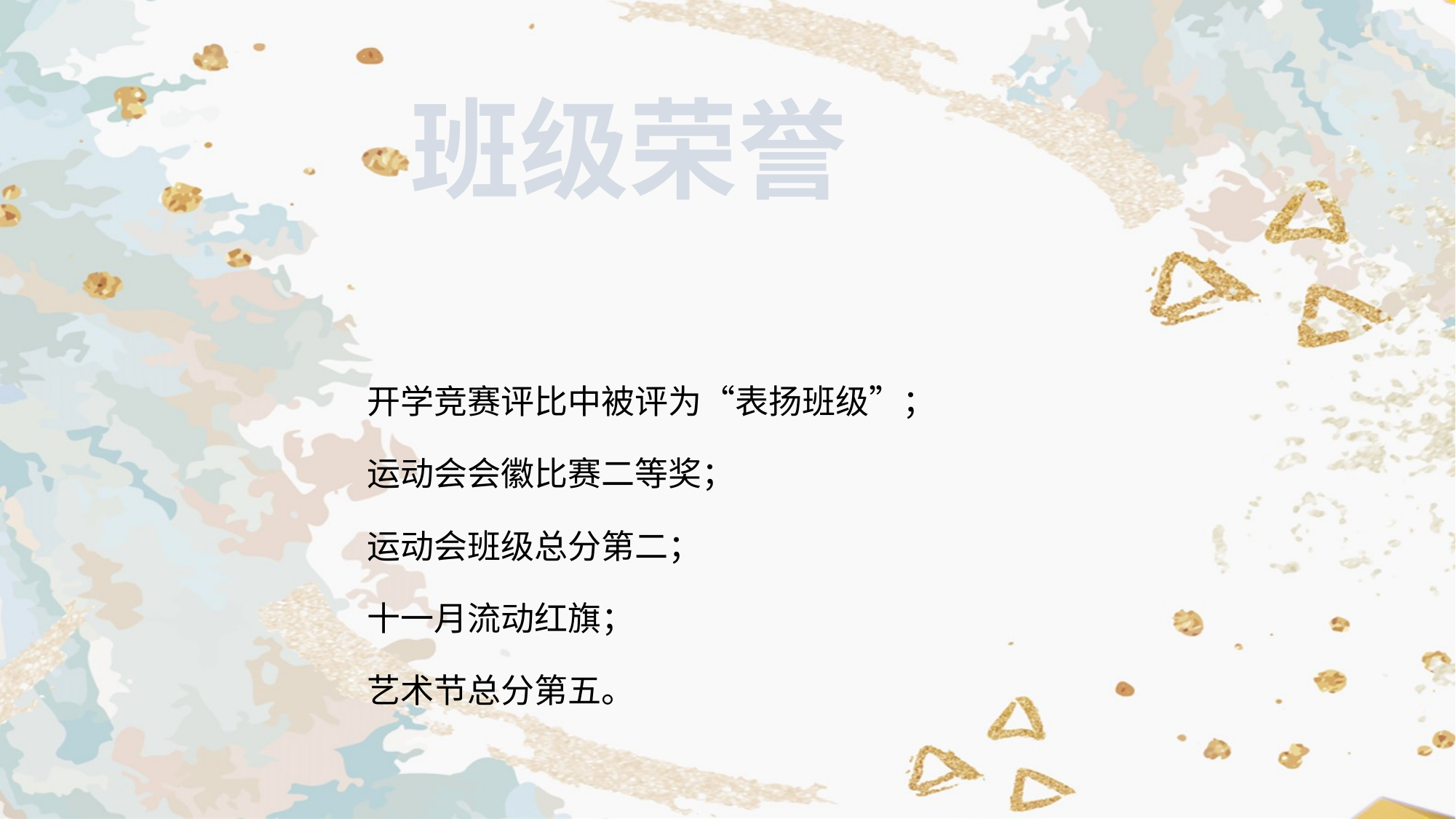

班级荣誉
# 开学竞赛评比中被评为“表扬班级”； 运动会会徽比赛二等奖； 运动会班级总分第二； 十一月流动红旗； 艺术节总分第五。